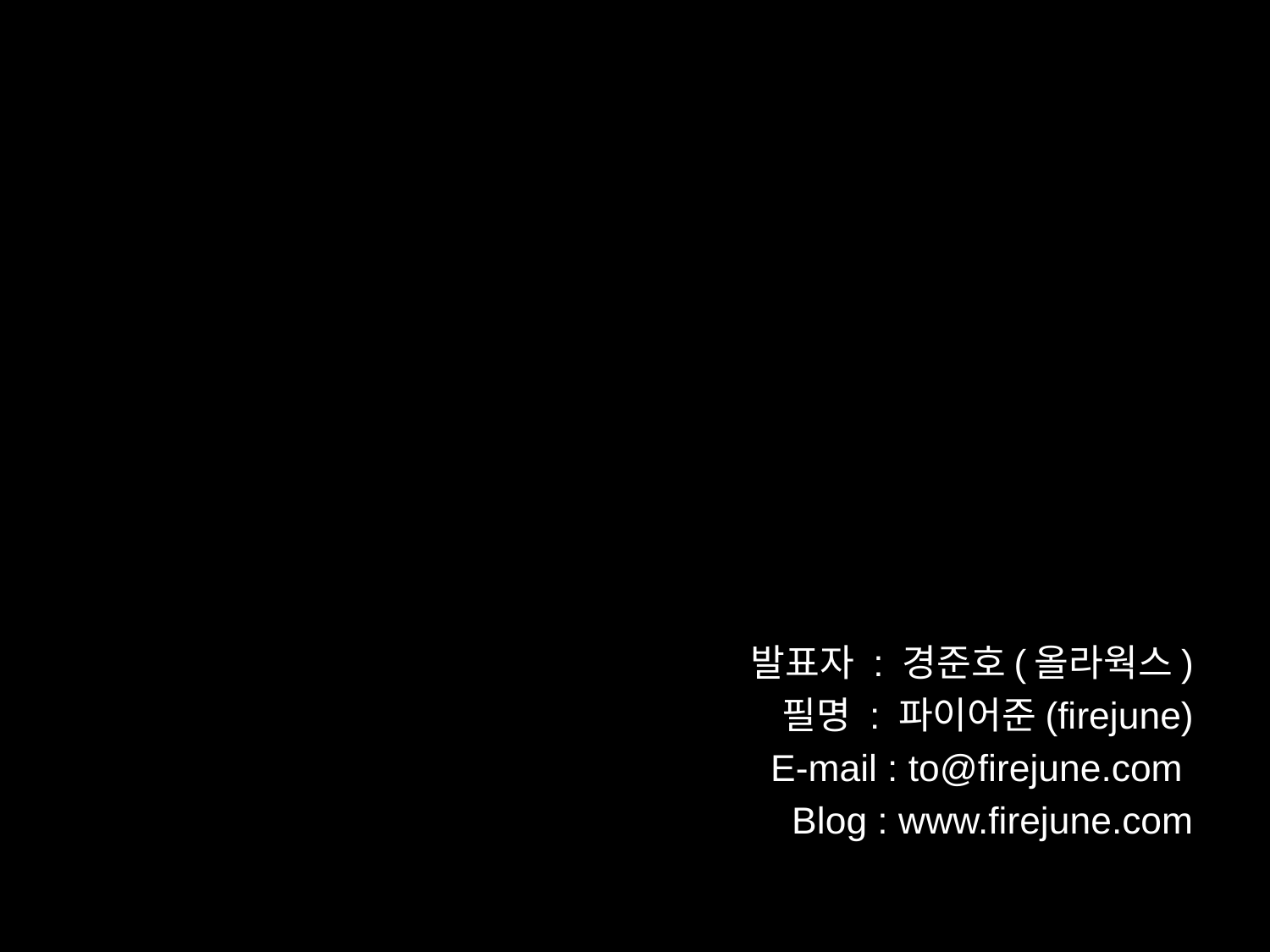

발표자 : 경준호(올라웍스)
필명 : 파이어준(firejune)
E-mail : to@firejune.com
Blog : www.firejune.com